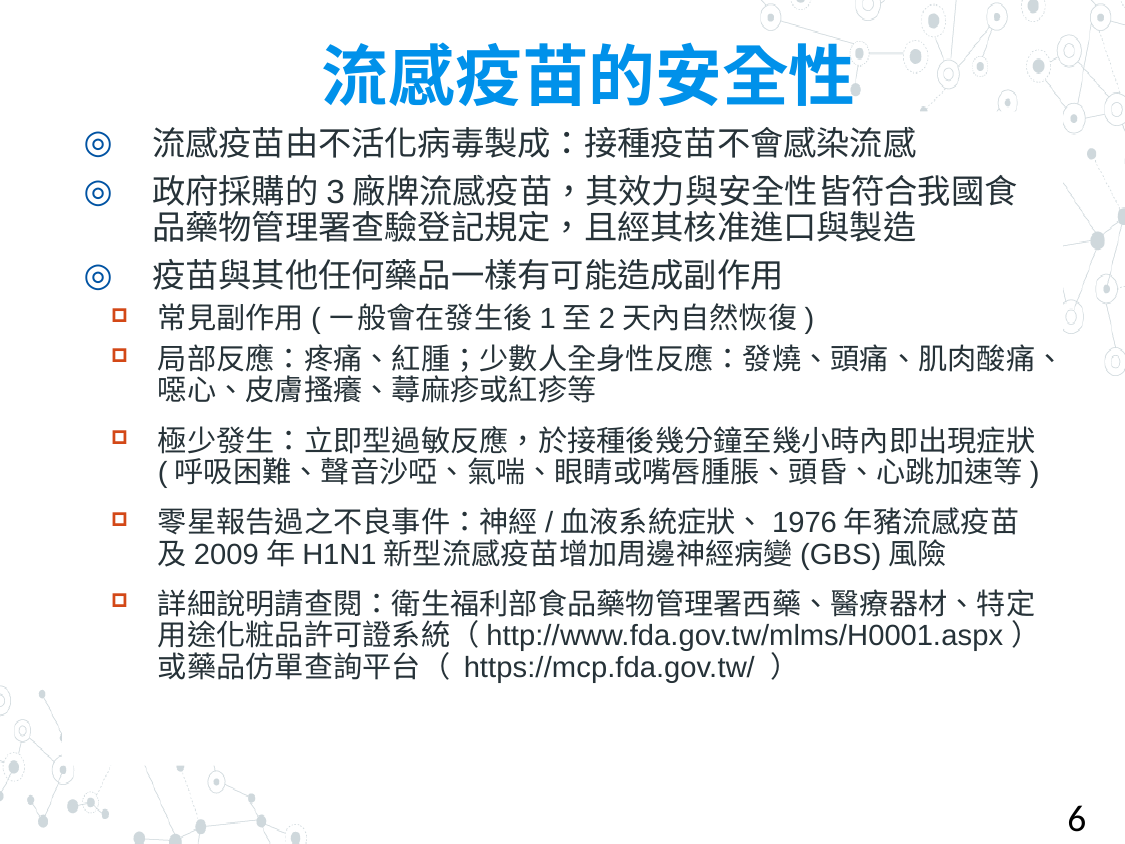

# 流感疫苗的安全性
流感疫苗由不活化病毒製成：接種疫苗不會感染流感
政府採購的3廠牌流感疫苗，其效力與安全性皆符合我國食品藥物管理署查驗登記規定，且經其核准進口與製造
疫苗與其他任何藥品一樣有可能造成副作用
常見副作用(ㄧ般會在發生後1至2天內自然恢復)
局部反應：疼痛、紅腫；少數人全身性反應：發燒、頭痛、肌肉酸痛、噁心、皮膚搔癢、蕁麻疹或紅疹等
極少發生：立即型過敏反應，於接種後幾分鐘至幾小時內即出現症狀(呼吸困難、聲音沙啞、氣喘、眼睛或嘴唇腫脹、頭昏、心跳加速等)
零星報告過之不良事件：神經/血液系統症狀、1976年豬流感疫苗及2009年H1N1新型流感疫苗增加周邊神經病變(GBS)風險
詳細說明請查閱：衛生福利部食品藥物管理署西藥、醫療器材、特定用途化粧品許可證系統（http://www.fda.gov.tw/mlms/H0001.aspx）或藥品仿單查詢平台（ https://mcp.fda.gov.tw/ ）
6